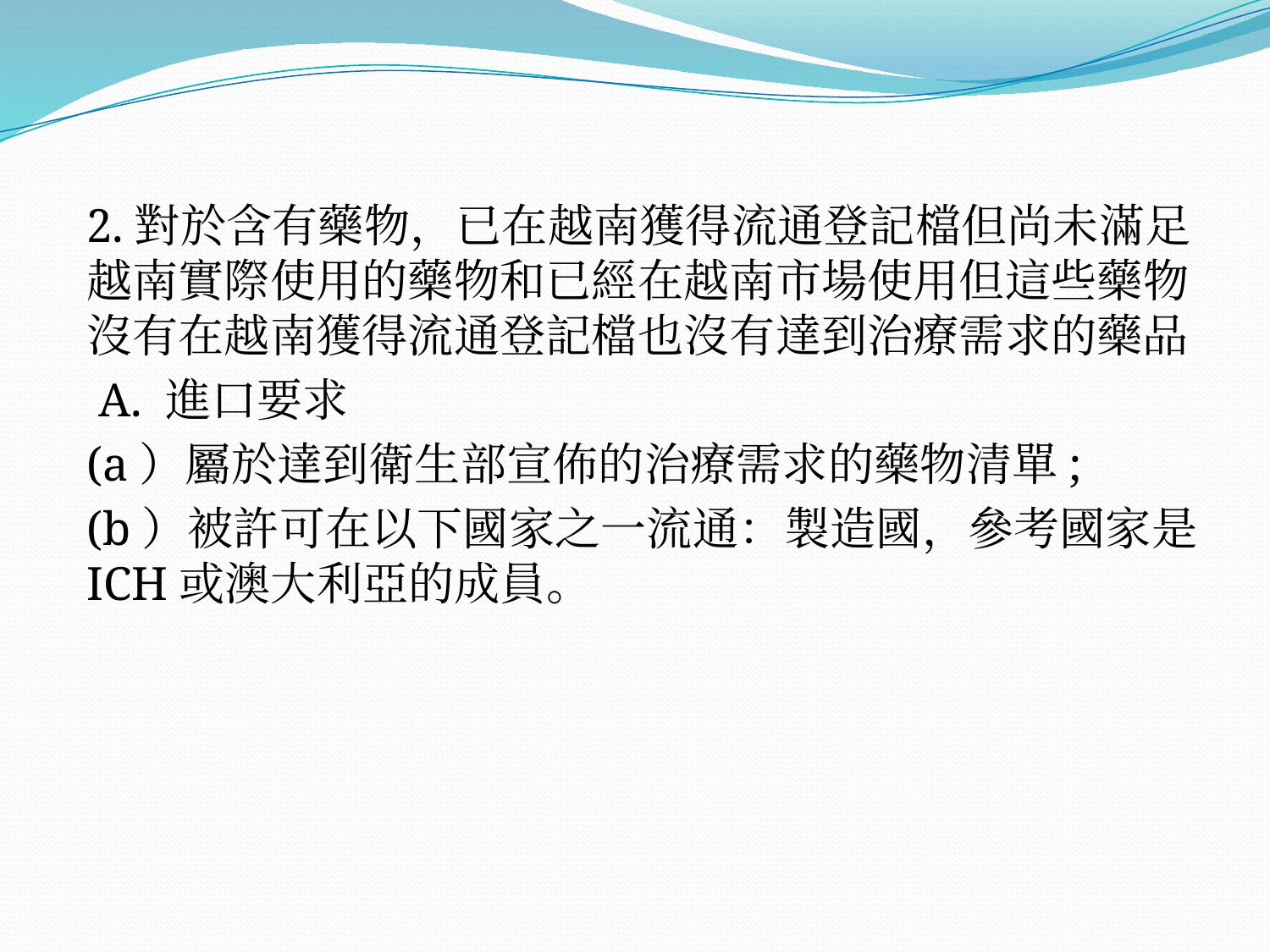

2.對於含有藥物，已在越南獲得流通登記檔但尚未滿足越南實際使用的藥物和已經在越南市場使用但這些藥物沒有在越南獲得流通登記檔也沒有達到治療需求的藥品
 A. 進口要求
(a）屬於達到衛生部宣佈的治療需求的藥物清單;
(b）被許可在以下國家之一流通：製造國，參考國家是ICH或澳大利亞的成員。